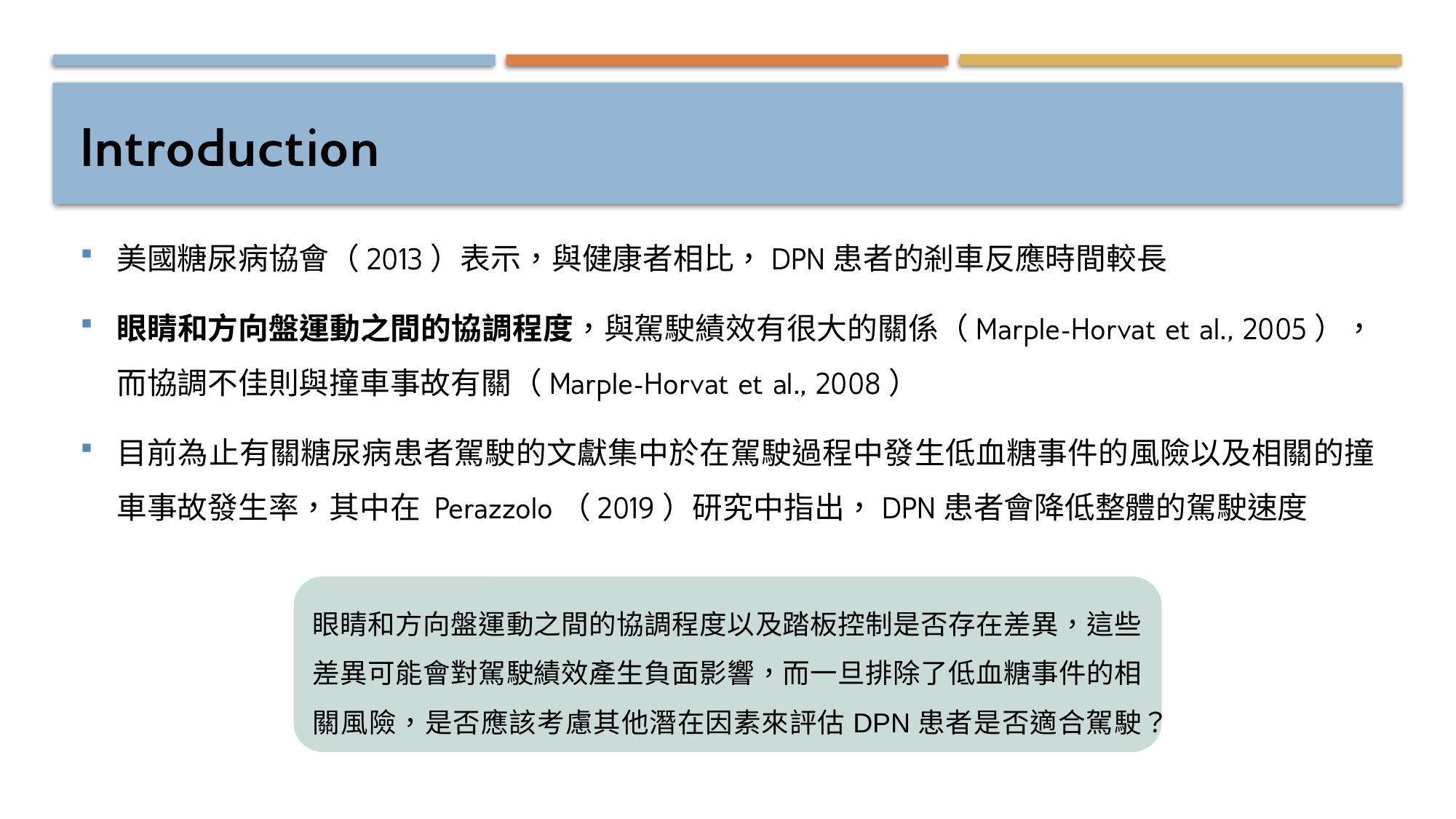

# Introduction
美國糖尿病協會（2013）表示，與健康者相比，DPN患者的剎車反應時間較長
眼睛和方向盤運動之間的協調程度，與駕駛績效有很大的關係（Marple-Horvat et al., 2005），而協調不佳則與撞車事故有關（Marple-Horvat et al., 2008）
目前為止有關糖尿病患者駕駛的文獻集中於在駕駛過程中發生低血糖事件的風險以及相關的撞車事故發生率，其中在 Perazzolo（2019）研究中指出，DPN患者會降低整體的駕駛速度
眼睛和方向盤運動之間的協調程度以及踏板控制是否存在差異，這些差異可能會對駕駛績效產生負面影響，而一旦排除了低血糖事件的相關風險，是否應該考慮其他潛在因素來評估DPN患者是否適合駕駛？